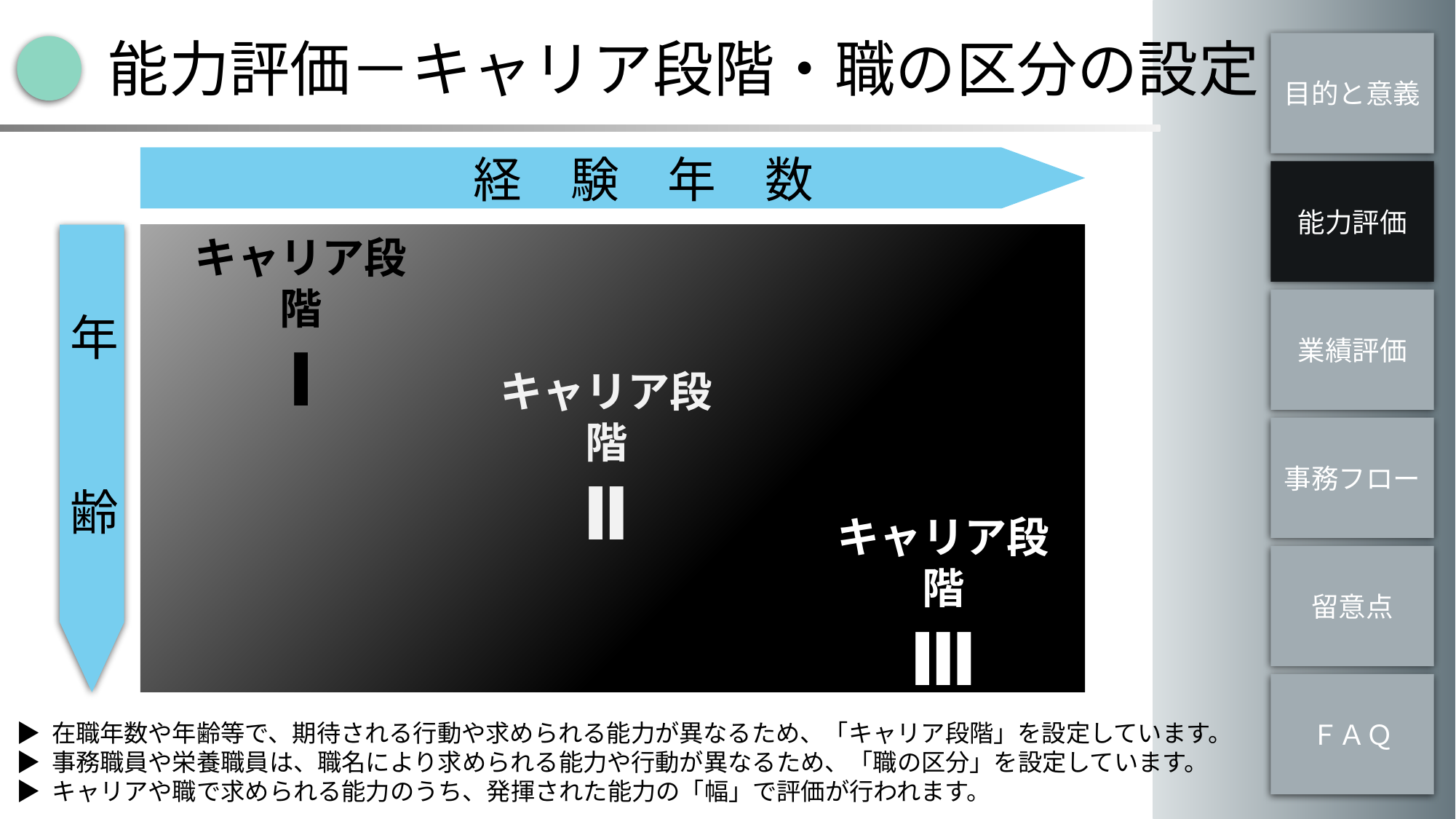

能力評価－キャリア段階・職の区分の設定
目的と意義

　　　経　験　年　数
能力評価
年

齢

キャリア段階
Ⅰ
業績評価
キャリア段階
Ⅱ
事務フロー
留意点
キャリア段階
Ⅲ
ＦＡＱ
▶ 在職年数や年齢等で、期待される行動や求められる能力が異なるため、「キャリア段階」を設定しています。
▶ 事務職員や栄養職員は、職名により求められる能力や行動が異なるため、「職の区分」を設定しています。
▶ キャリアや職で求められる能力のうち、発揮された能力の「幅」で評価が行われます。